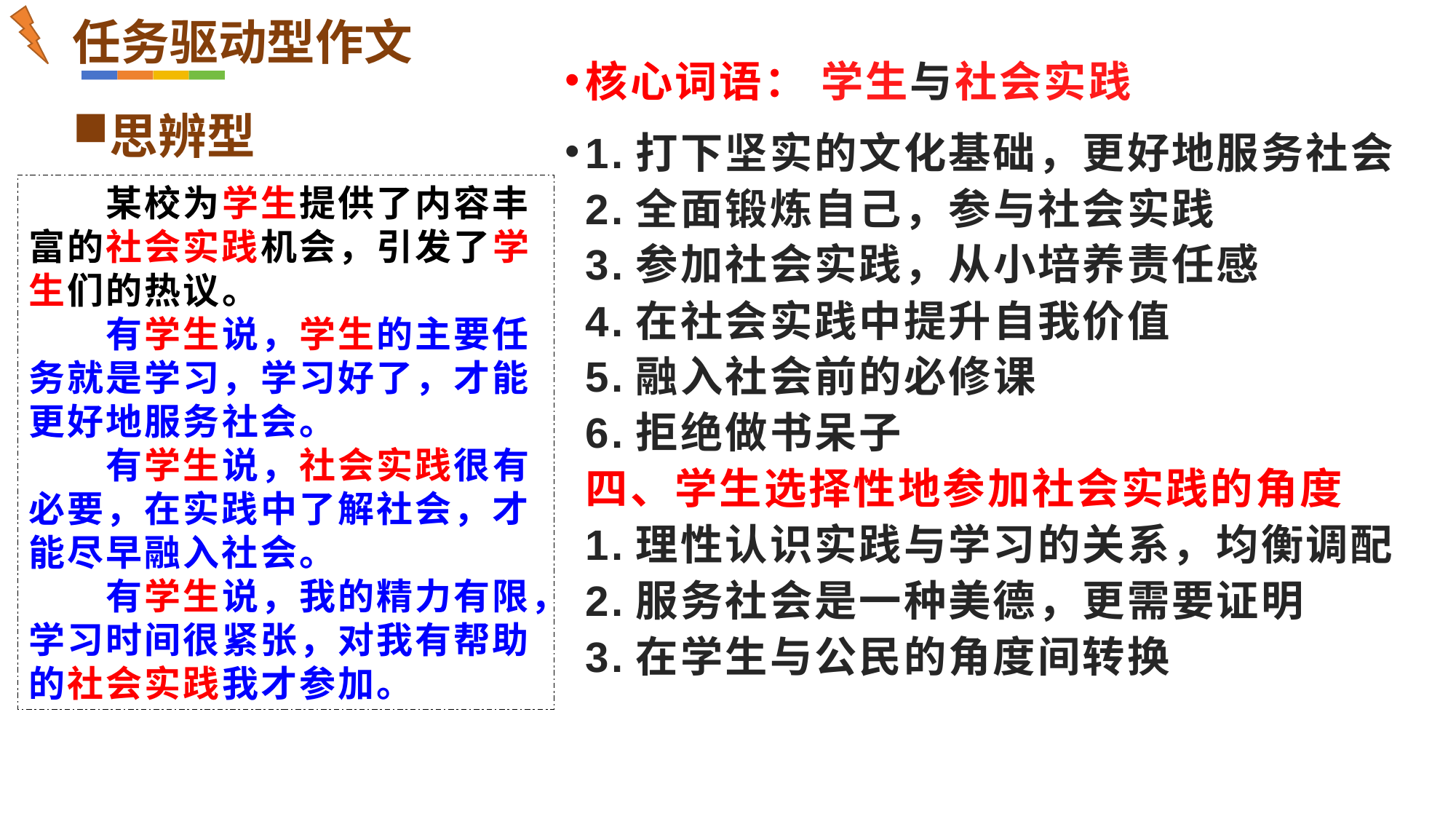

任务驱动型作文
核心词语： 学生与社会实践
1.打下坚实的文化基础，更好地服务社会
2.全面锻炼自己，参与社会实践
3.参加社会实践，从小培养责任感
4.在社会实践中提升自我价值
5.融入社会前的必修课
6.拒绝做书呆子
四、学生选择性地参加社会实践的角度
1.理性认识实践与学习的关系，均衡调配
2.服务社会是一种美德，更需要证明
3.在学生与公民的角度间转换

思辨型
某校为学生提供了内容丰富的社会实践机会，引发了学生们的热议。
有学生说，学生的主要任务就是学习，学习好了，才能更好地服务社会。
有学生说，社会实践很有必要，在实践中了解社会，才能尽早融入社会。
有学生说，我的精力有限，学习时间很紧张，对我有帮助的社会实践我才参加。